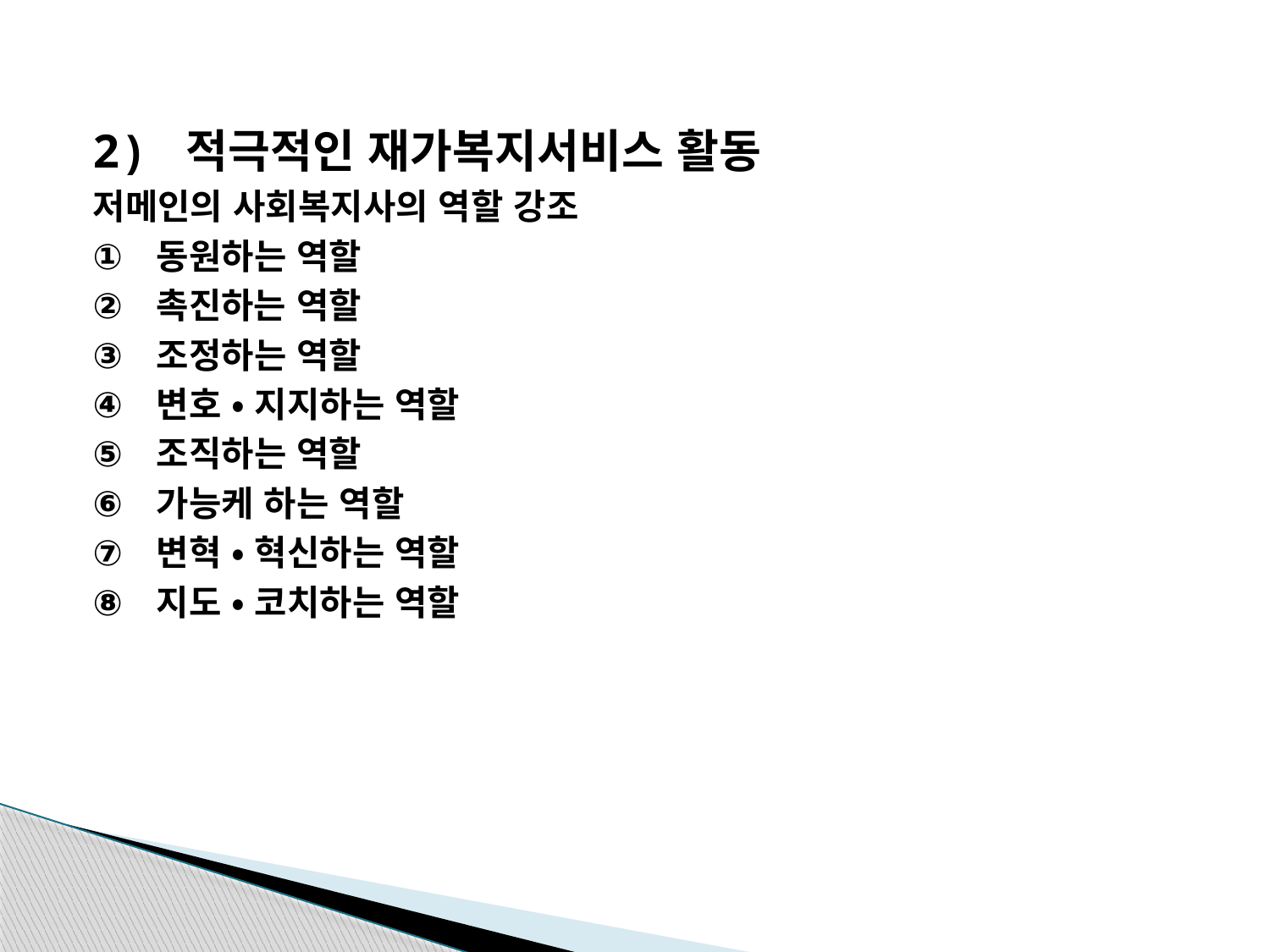

2) 적극적인 재가복지서비스 활동
저메인의 사회복지사의 역할 강조
동원하는 역할
촉진하는 역할
조정하는 역할
변호 • 지지하는 역할
조직하는 역할
가능케 하는 역할
변혁 • 혁신하는 역할
지도 • 코치하는 역할